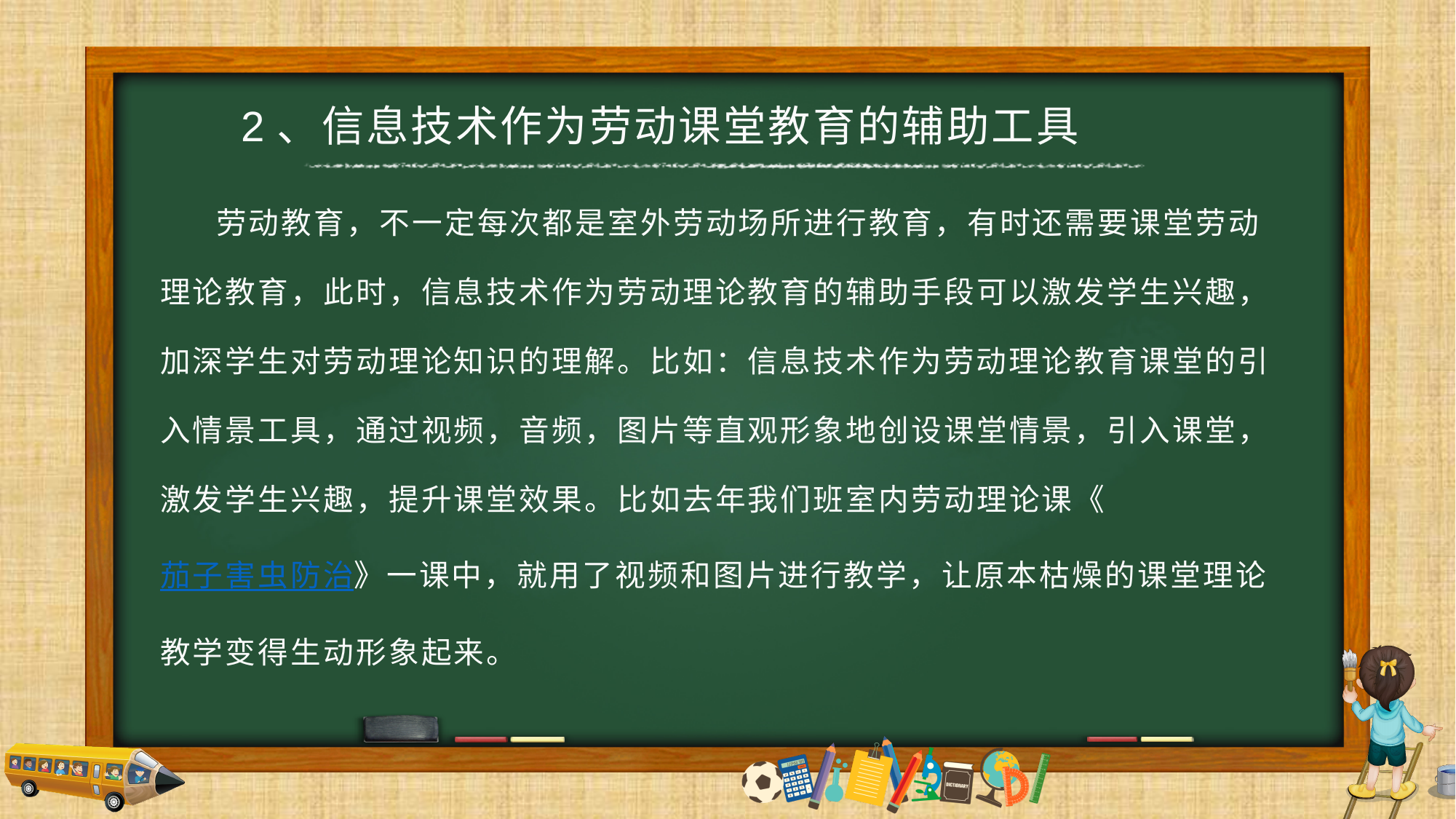

2、信息技术作为劳动课堂教育的辅助工具
劳动教育，不一定每次都是室外劳动场所进行教育，有时还需要课堂劳动理论教育，此时，信息技术作为劳动理论教育的辅助手段可以激发学生兴趣，加深学生对劳动理论知识的理解。比如：信息技术作为劳动理论教育课堂的引入情景工具，通过视频，音频，图片等直观形象地创设课堂情景，引入课堂，激发学生兴趣，提升课堂效果。比如去年我们班室内劳动理论课《茄子害虫防治》一课中，就用了视频和图片进行教学，让原本枯燥的课堂理论教学变得生动形象起来。